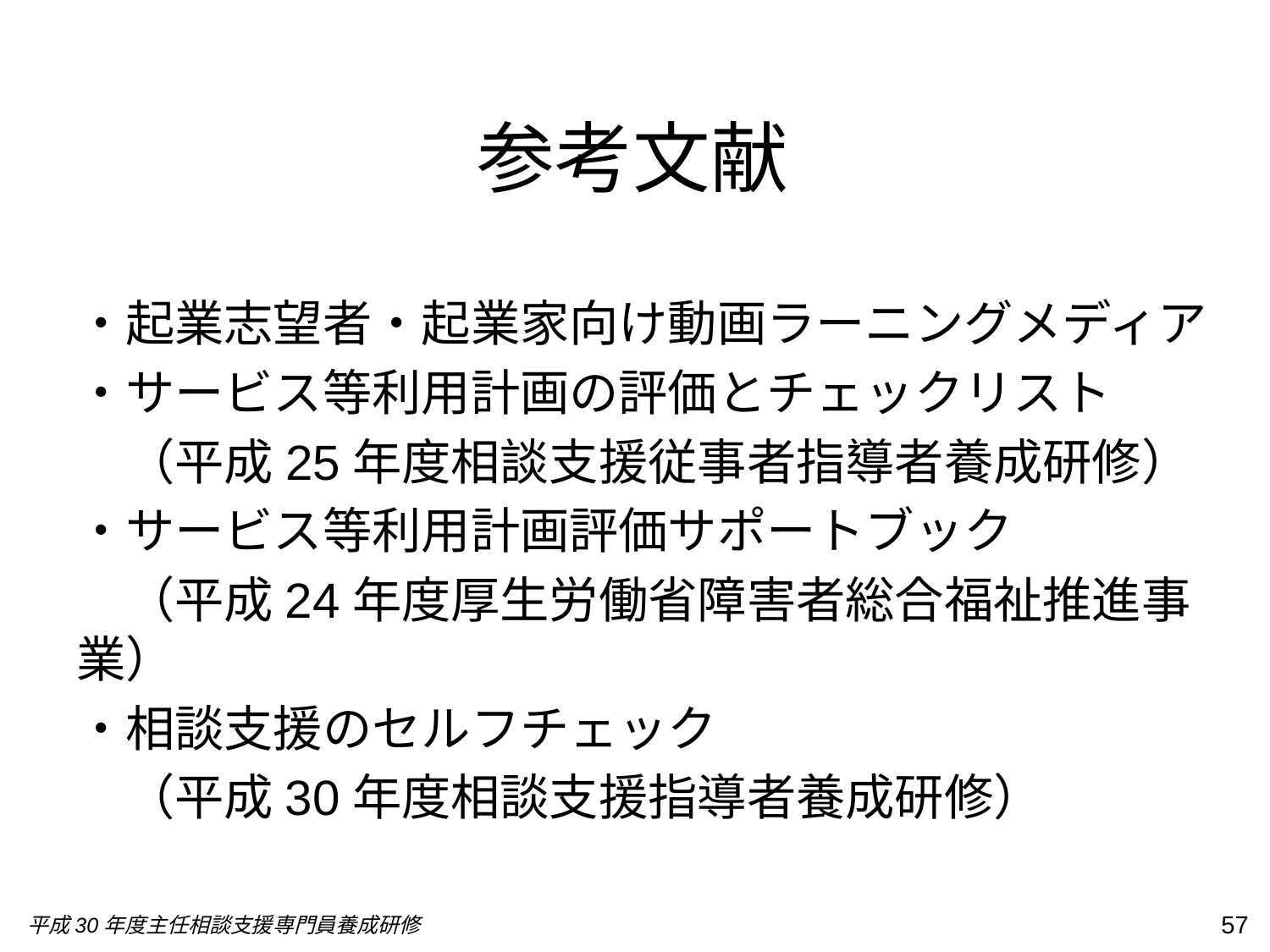

# 参考文献
・起業志望者・起業家向け動画ラーニングメディア
・サービス等利用計画の評価とチェックリスト
　（平成25年度相談支援従事者指導者養成研修）
・サービス等利用計画評価サポートブック
　（平成24年度厚生労働省障害者総合福祉推進事業）
・相談支援のセルフチェック
　（平成30年度相談支援指導者養成研修）
57
平成30年度主任相談支援専門員養成研修